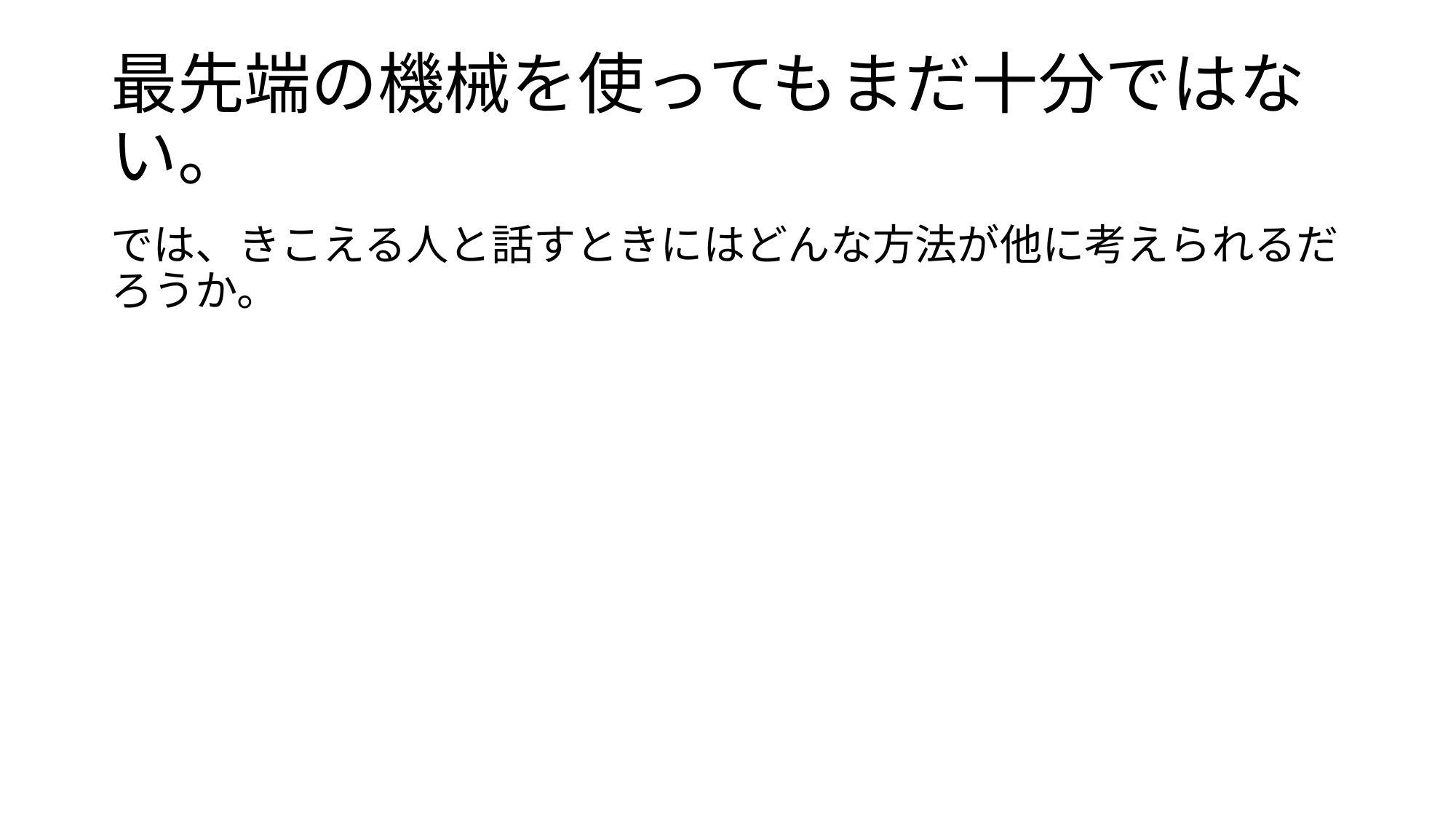

# 最先端の機械を使ってもまだ十分ではない。
では、きこえる人と話すときにはどんな方法が他に考えられるだろうか。